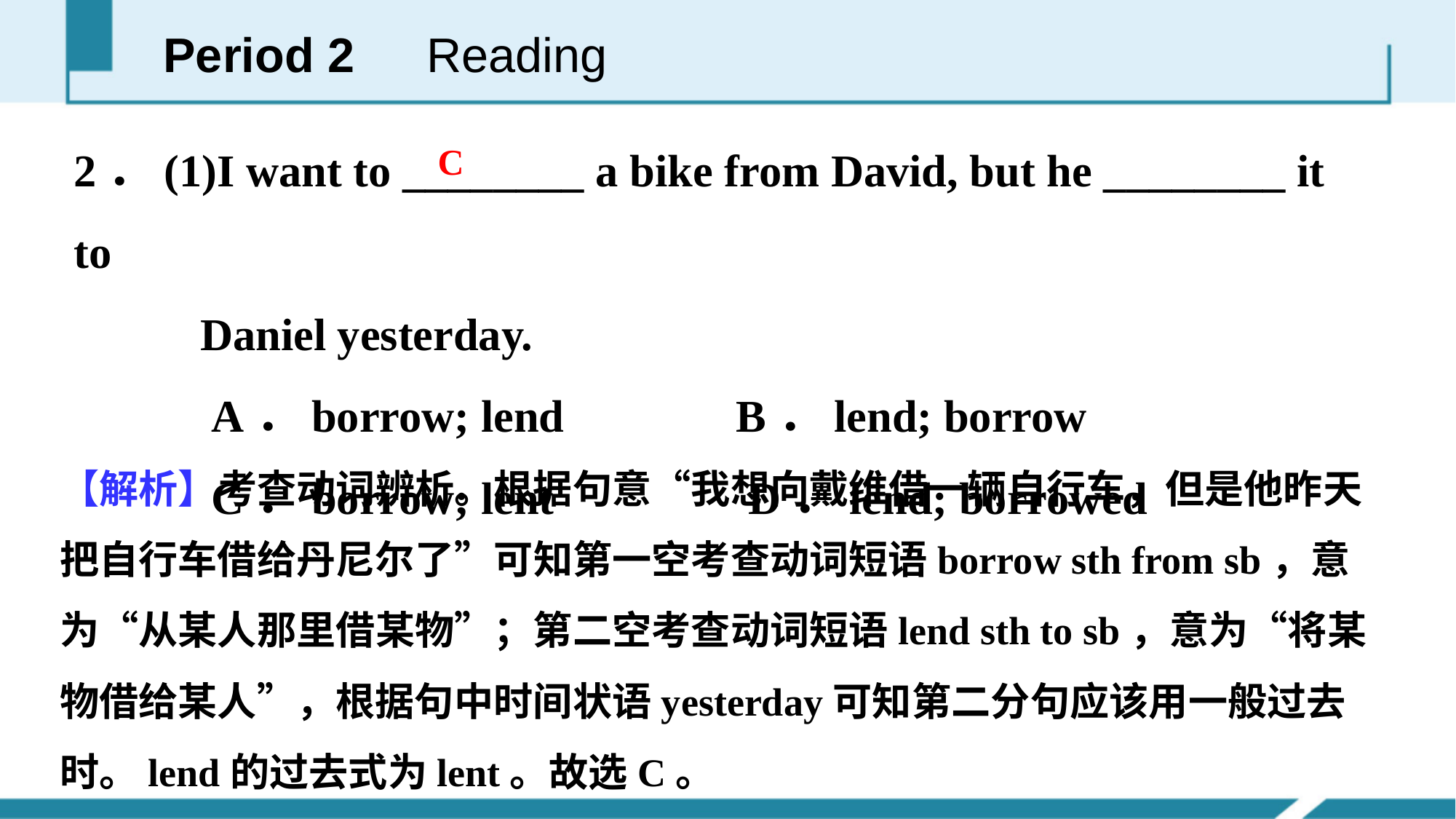

Period 2　Reading
2．(1)I want to ________ a bike from David, but he ________ it to
           Daniel yesterday.
            A．borrow; lend               B．lend; borrow
            C．borrow; lent                 D．lend; borrowed
C
【解析】考查动词辨析。根据句意“我想向戴维借一辆自行车，但是他昨天把自行车借给丹尼尔了”可知第一空考查动词短语borrow sth from sb，意为“从某人那里借某物”；第二空考查动词短语lend sth to sb，意为“将某物借给某人”，根据句中时间状语yesterday可知第二分句应该用一般过去时。lend的过去式为lent。故选C。